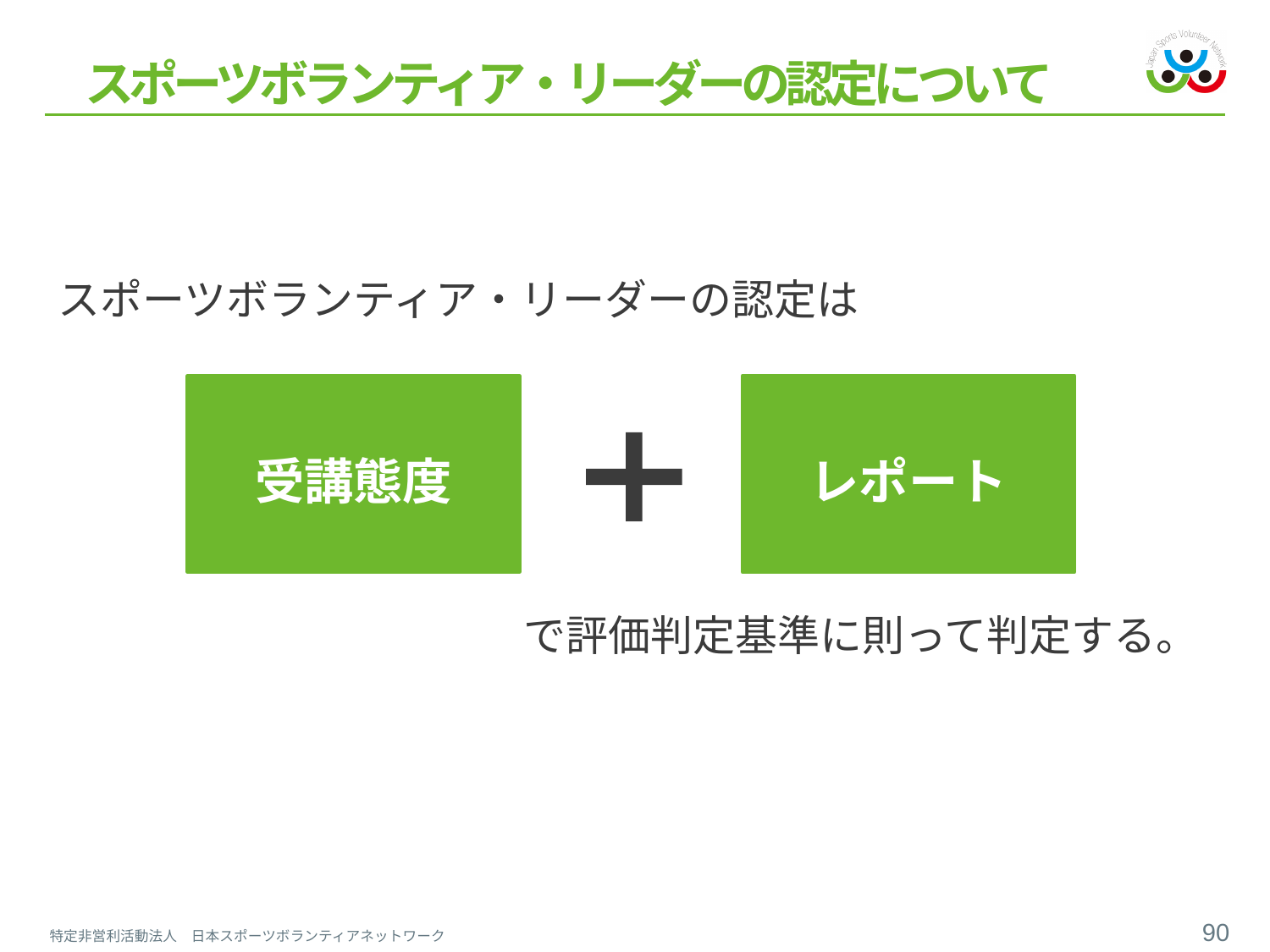

# スポーツボランティア・リーダーの認定について
スポーツボランティア・リーダーの認定は

　　　　　　　　　　　で評価判定基準に則って判定する。

受講態度
レポート